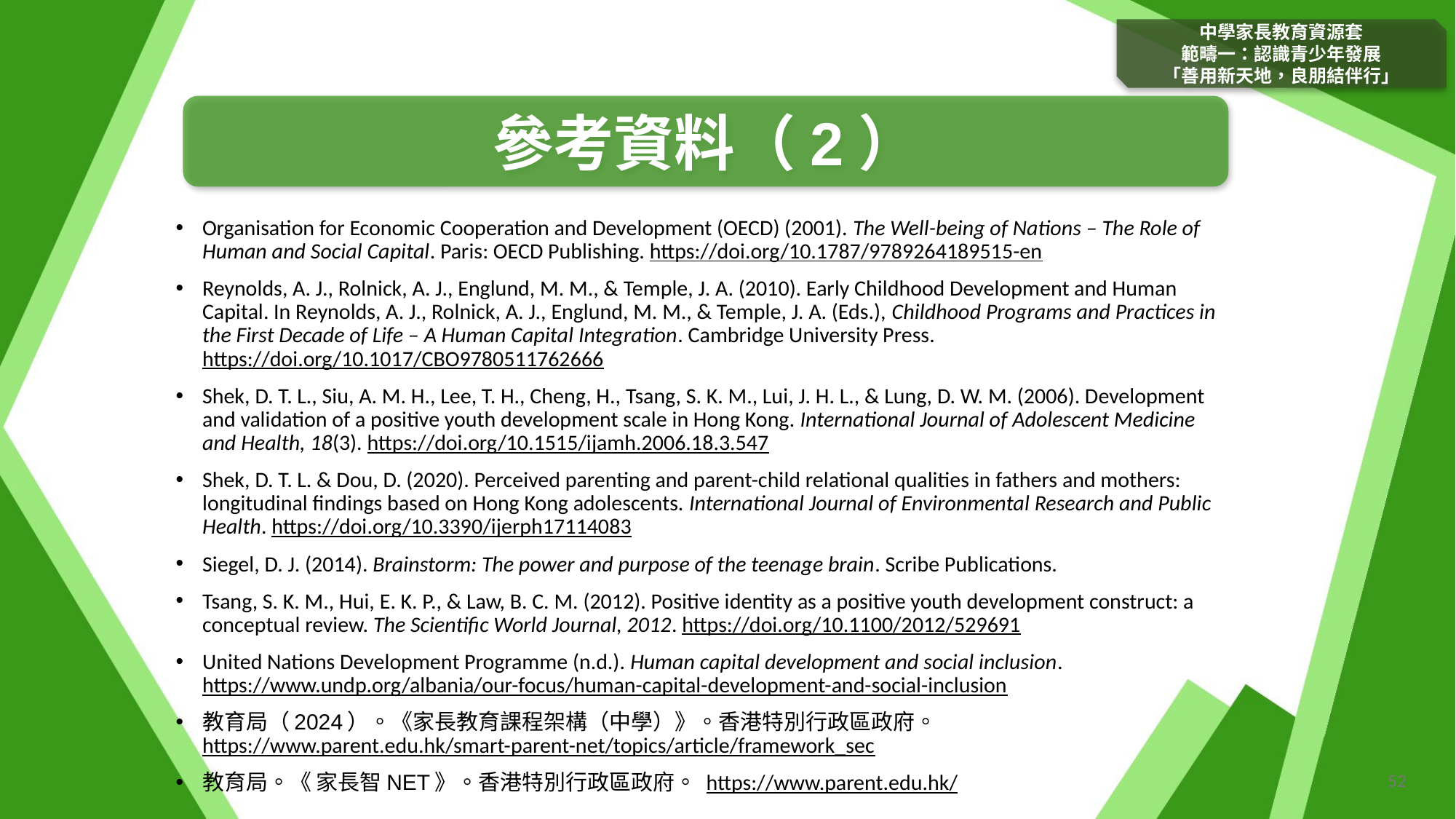

中學家長教育資源套
範疇一：認識青少年發展
「善用新天地，良朋結伴行」
參考資料（2）
Organisation for Economic Cooperation and Development (OECD) (2001). The Well-being of Nations – The Role of Human and Social Capital. Paris: OECD Publishing. https://doi.org/10.1787/9789264189515-en
Reynolds, A. J., Rolnick, A. J., Englund, M. M., & Temple, J. A. (2010). Early Childhood Development and Human Capital. In Reynolds, A. J., Rolnick, A. J., Englund, M. M., & Temple, J. A. (Eds.), Childhood Programs and Practices in the First Decade of Life – A Human Capital Integration. Cambridge University Press. https://doi.org/10.1017/CBO9780511762666
Shek, D. T. L., Siu, A. M. H., Lee, T. H., Cheng, H., Tsang, S. K. M., Lui, J. H. L., & Lung, D. W. M. (2006). Development and validation of a positive youth development scale in Hong Kong. International Journal of Adolescent Medicine and Health, 18(3). https://doi.org/10.1515/ijamh.2006.18.3.547
Shek, D. T. L. & Dou, D. (2020). Perceived parenting and parent-child relational qualities in fathers and mothers: longitudinal findings based on Hong Kong adolescents. International Journal of Environmental Research and Public Health. https://doi.org/10.3390/ijerph17114083
Siegel, D. J. (2014). Brainstorm: The power and purpose of the teenage brain. Scribe Publications.
Tsang, S. K. M., Hui, E. K. P., & Law, B. C. M. (2012). Positive identity as a positive youth development construct: a conceptual review. The Scientific World Journal, 2012. https://doi.org/10.1100/2012/529691
United Nations Development Programme (n.d.). Human capital development and social inclusion. https://www.undp.org/albania/our-focus/human-capital-development-and-social-inclusion
教育局（2024）。《家長教育課程架構（中學）》。香港特別行政區政府。 https://www.parent.edu.hk/smart-parent-net/topics/article/framework_sec
教育局。《 家長智NET》。香港特別行政區政府。 https://www.parent.edu.hk/
52